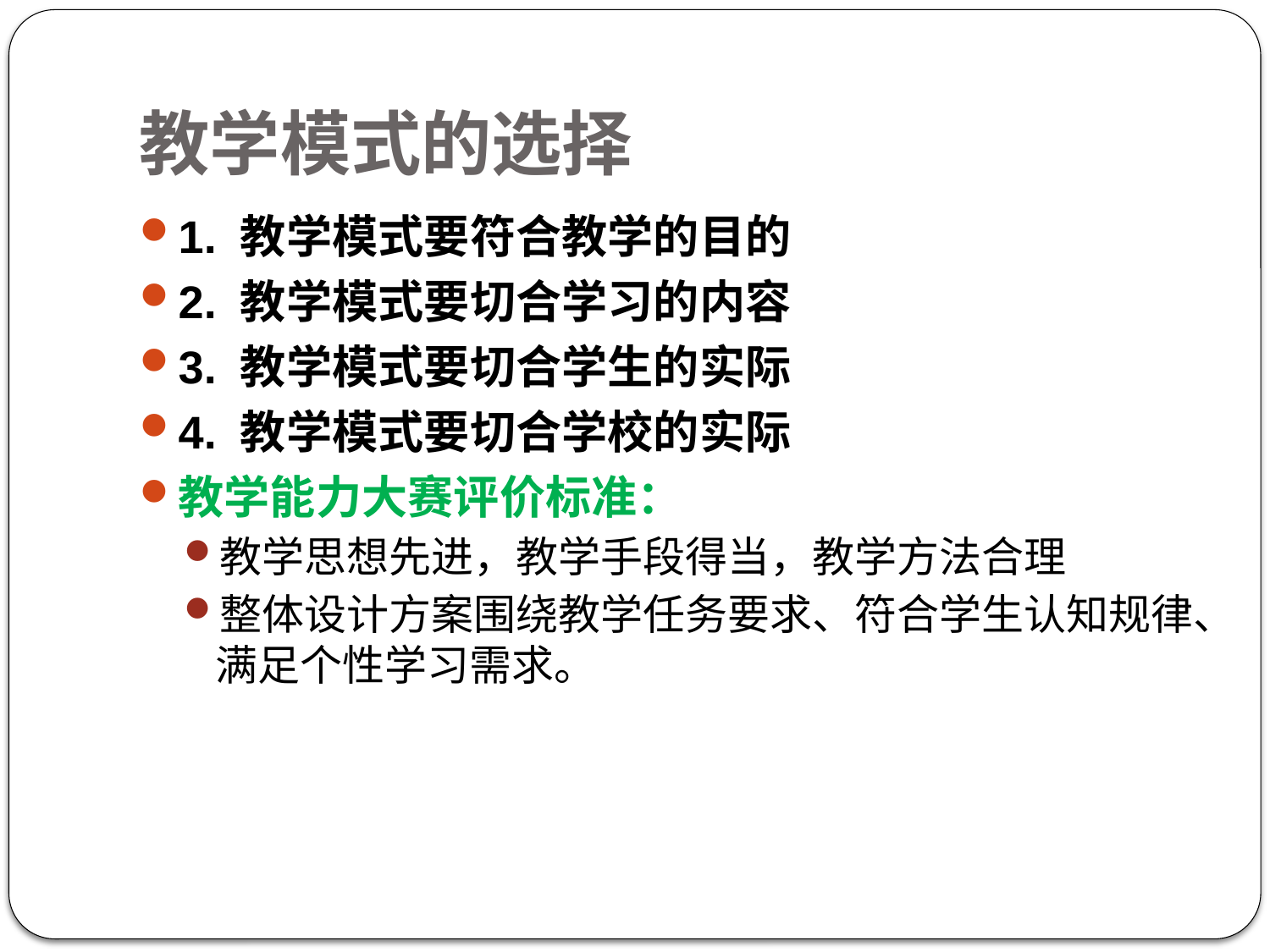

# 教学模式的选择
1. 教学模式要符合教学的目的
2. 教学模式要切合学习的内容
3. 教学模式要切合学生的实际
4. 教学模式要切合学校的实际
教学能力大赛评价标准：
教学思想先进，教学手段得当，教学方法合理
整体设计方案围绕教学任务要求、符合学生认知规律、满足个性学习需求。